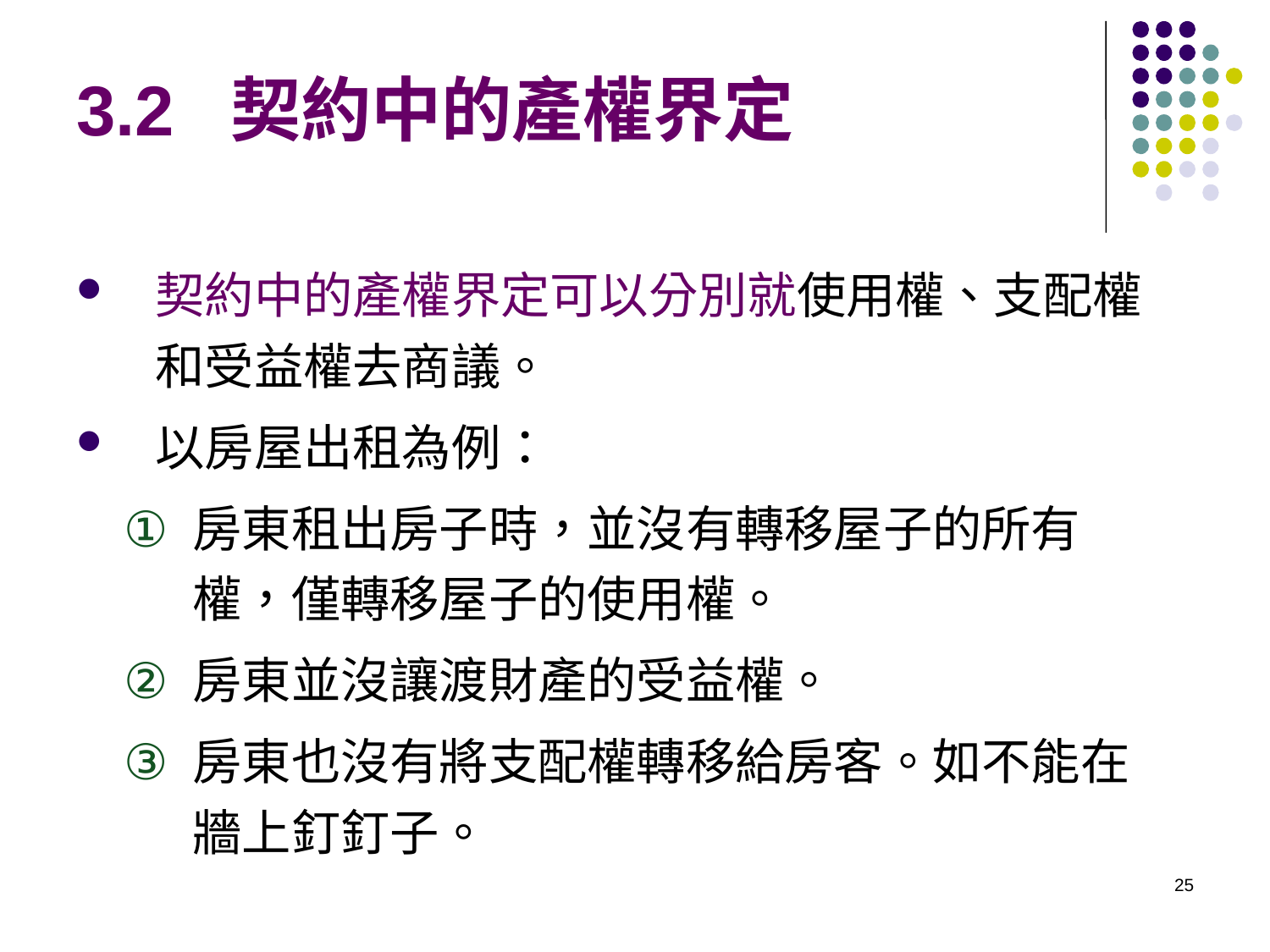

# 3.2  契約中的產權界定
契約中的產權界定可以分別就使用權、支配權和受益權去商議。
以房屋出租為例：
房東租出房子時，並沒有轉移屋子的所有權，僅轉移屋子的使用權。
房東並沒讓渡財產的受益權。
房東也沒有將支配權轉移給房客。如不能在牆上釘釘子。
25